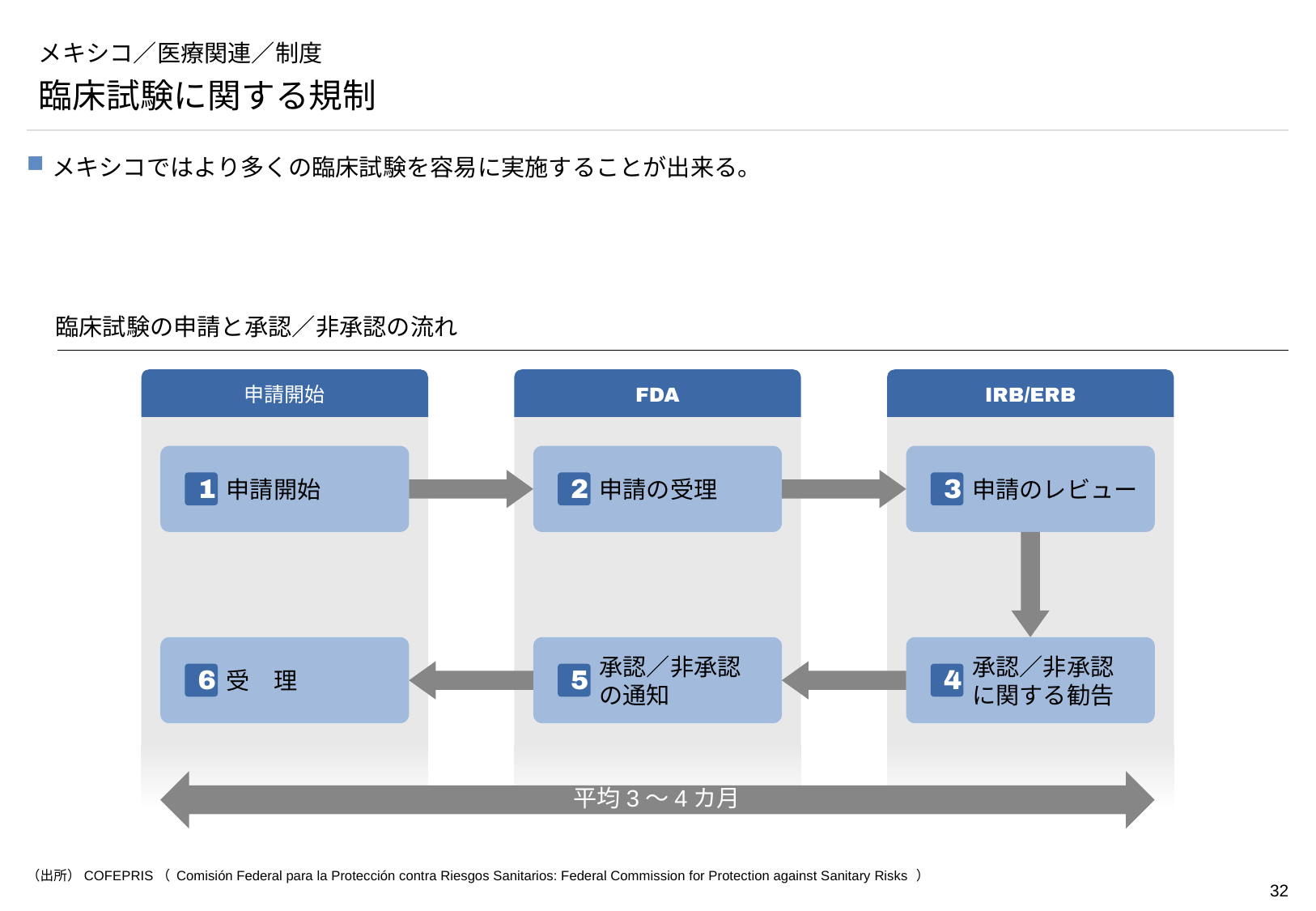

# メキシコ／医療関連／制度
臨床試験に関する規制
メキシコではより多くの臨床試験を容易に実施することが出来る。
臨床試験の申請と承認／非承認の流れ
申請開始
FDA
IRB/ERB

申請開始
申請の受理
申請のレビュー
1
2
3

受　理
承認／非承認
の通知
承認／非承認
に関する勧告
6
5
4

平均3～4カ月
（出所）COFEPRIS（ Comisión Federal para la Protección contra Riesgos Sanitarios: Federal Commission for Protection against Sanitary Risks ）